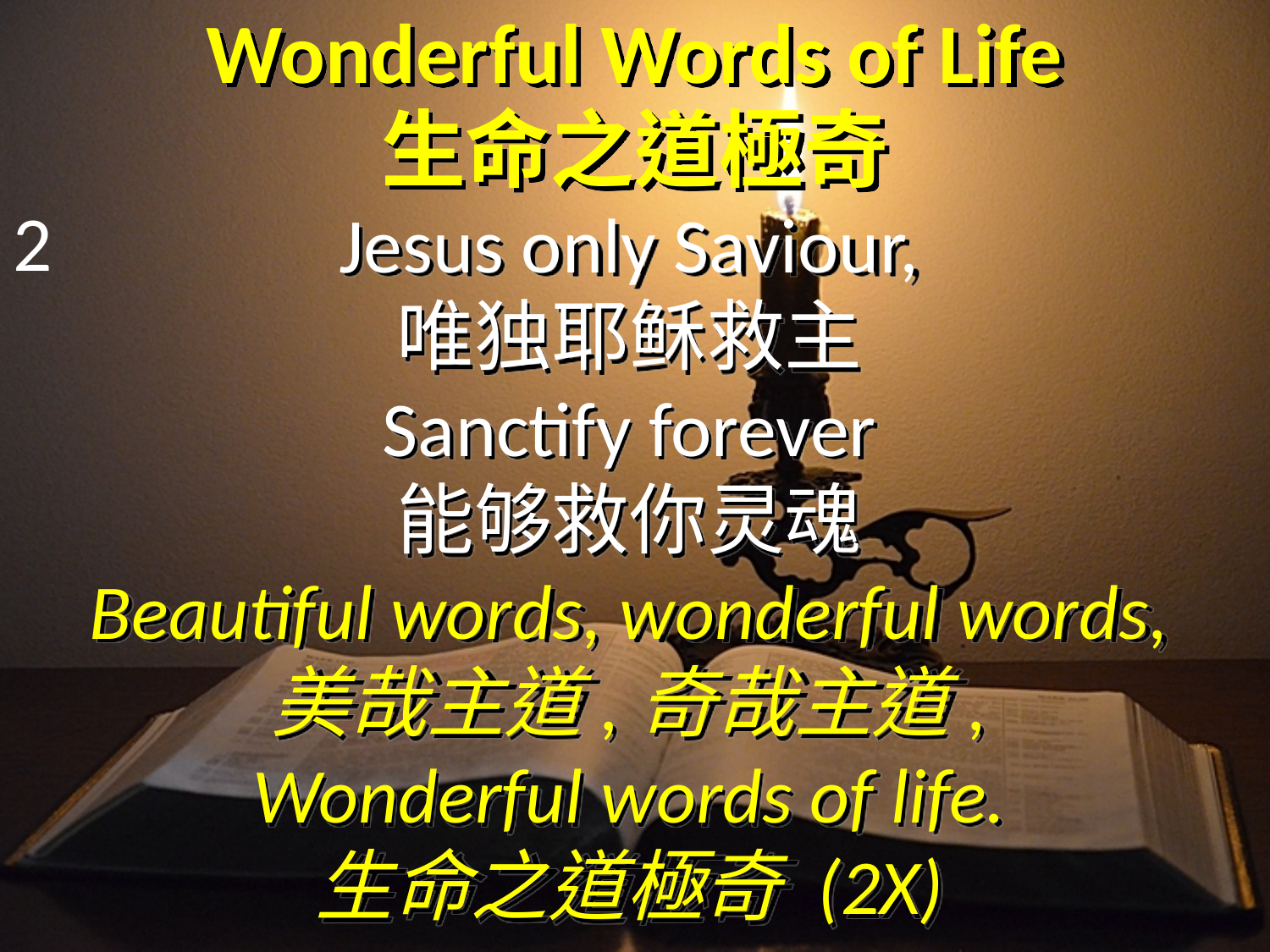

# Wonderful Words of Life 生命之道極奇
2
Jesus only Saviour,
唯独耶稣救主
Sanctify forever
能够救你灵魂
Beautiful words, wonderful words,
美哉主道,奇哉主道,
Wonderful words of life.
生命之道極奇 (2X)